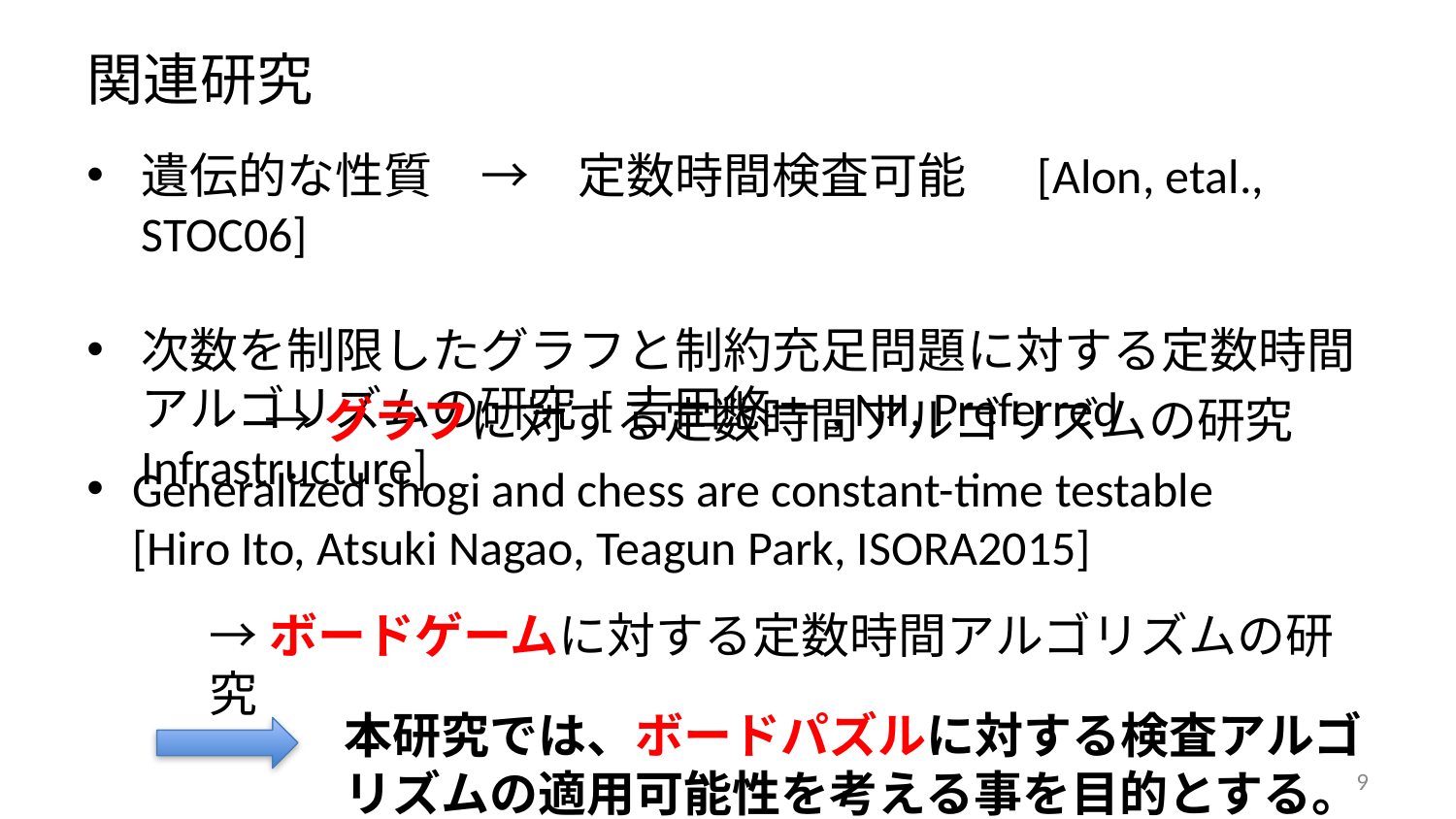

関連研究
遺伝的な性質　→　定数時間検査可能　 [Alon, etal., STOC06]

次数を制限したグラフと制約充足問題に対する定数時間アルゴリズムの研究 [吉田悠一, NII, Preferred Infrastructure]
→グラフに対する定数時間アルゴリズムの研究
Generalized shogi and chess are constant-time testable     [Hiro Ito, Atsuki Nagao, Teagun Park, ISORA2015]

→ボードゲームに対する定数時間アルゴリズムの研究
本研究では、ボードパズルに対する検査アルゴリズムの適用可能性を考える事を目的とする。

9